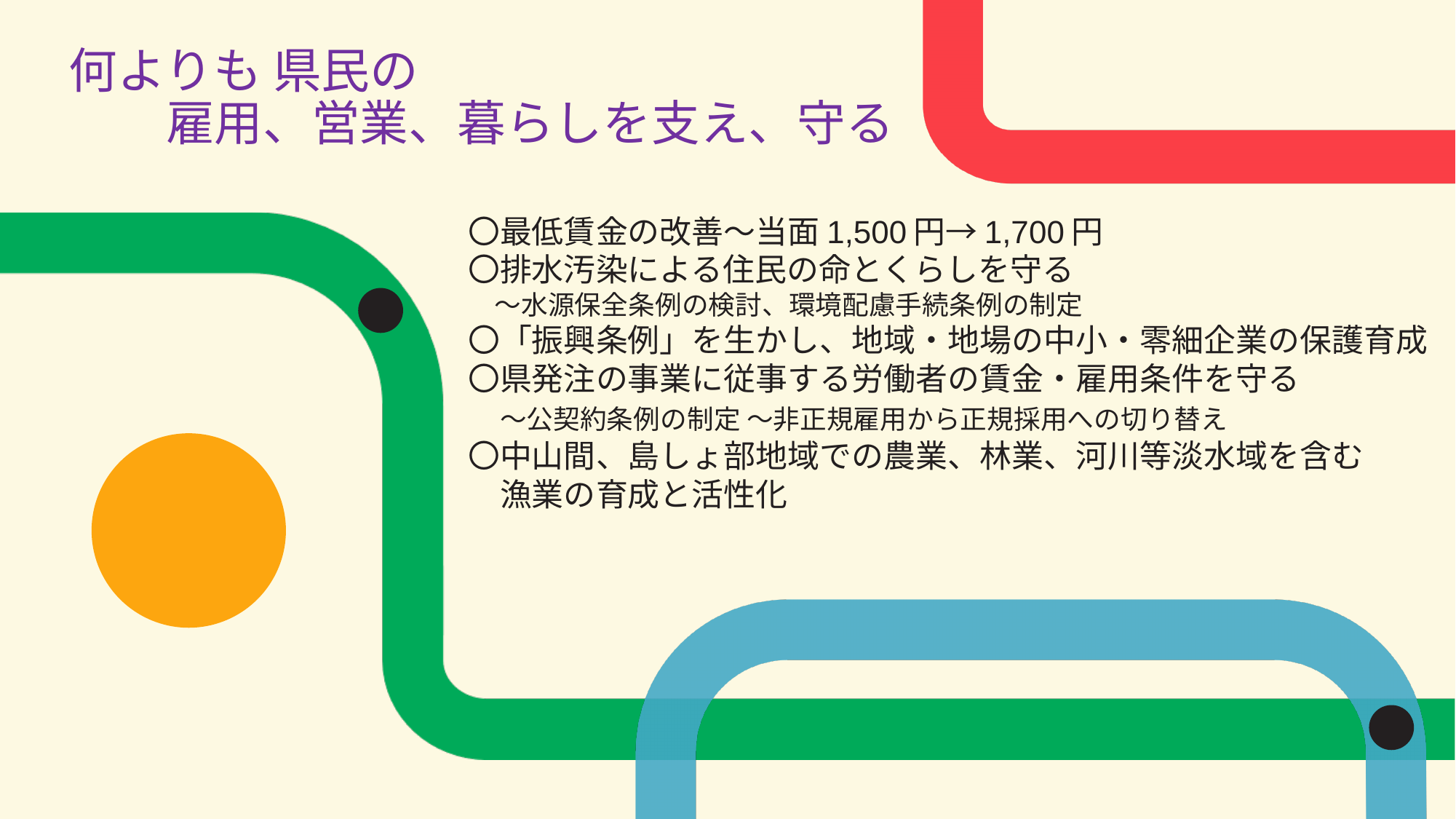

# 何よりも 県民の 　　雇用、営業、暮らしを支え、守る
〇最低賃金の改善～当面1,500円→1,700円
〇排水汚染による住民の命とくらしを守る
　～水源保全条例の検討、環境配慮手続条例の制定
〇「振興条例」を生かし、地域・地場の中小・零細企業の保護育成
〇県発注の事業に従事する労働者の賃金・雇用条件を守る
　～公契約条例の制定 ～非正規雇用から正規採用への切り替え
〇中山間、島しょ部地域での農業、林業、河川等淡水域を含む
　漁業の育成と活性化